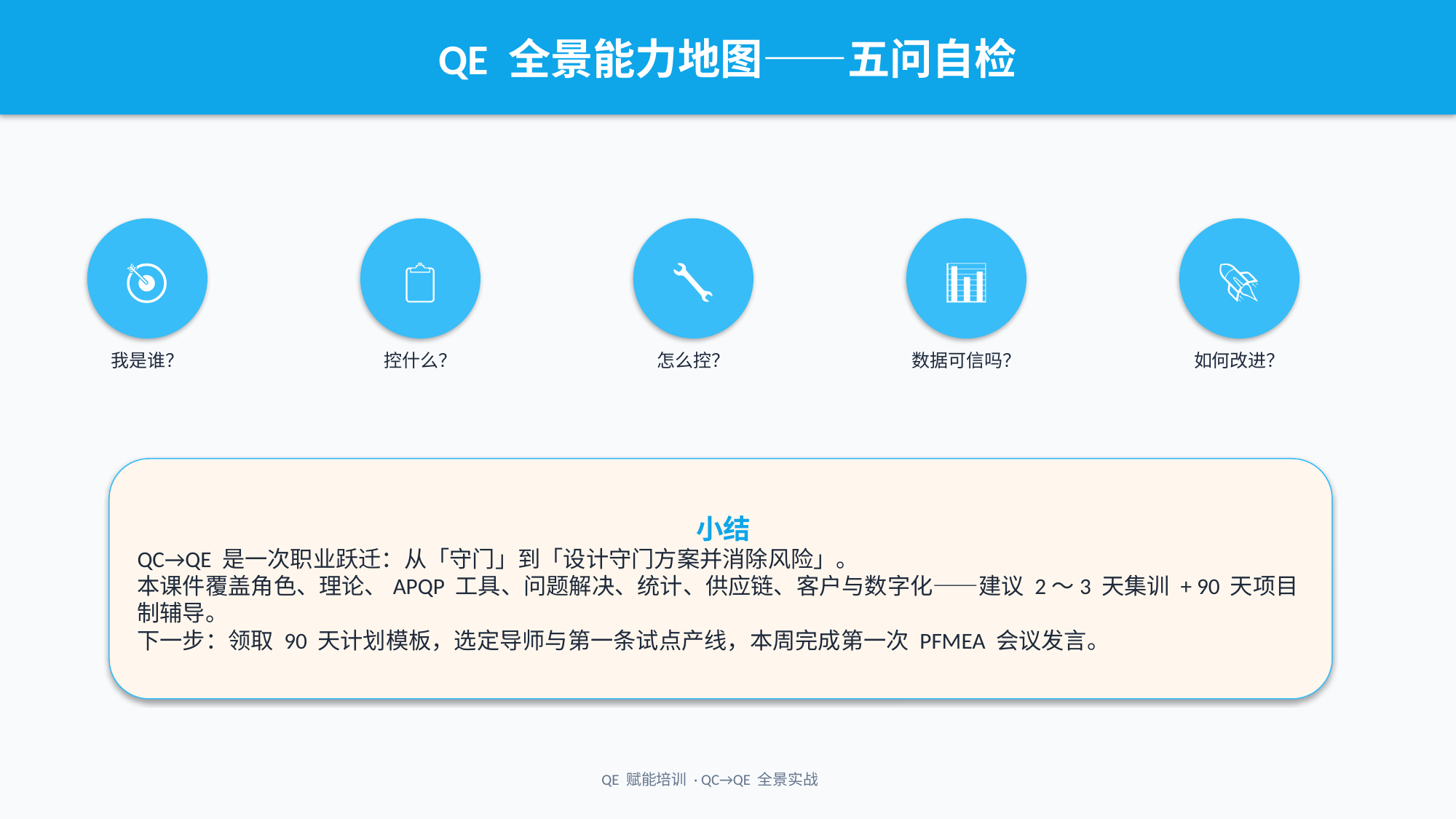

QE 全景能力地图——五问自检
🎯
📋
🔧
📊
🚀
我是谁？
控什么？
怎么控？
数据可信吗？
如何改进？
小结
QC→QE 是一次职业跃迁：从「守门」到「设计守门方案并消除风险」。
本课件覆盖角色、理论、APQP 工具、问题解决、统计、供应链、客户与数字化——建议 2～3 天集训 + 90 天项目制辅导。
下一步：领取 90 天计划模板，选定导师与第一条试点产线，本周完成第一次 PFMEA 会议发言。
QE 赋能培训 · QC→QE 全景实战